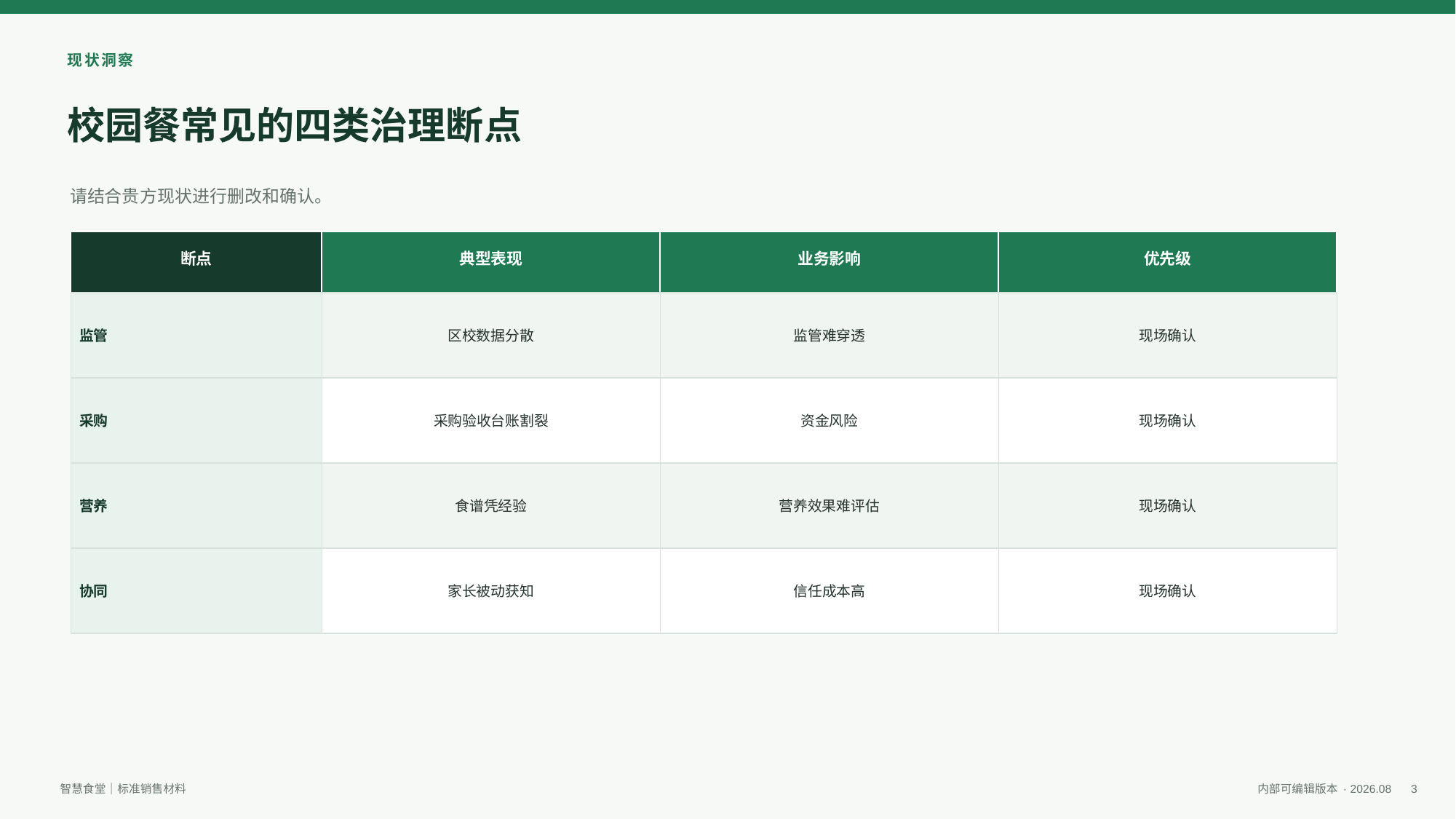

现状洞察
校园餐常见的四类治理断点
请结合贵方现状进行删改和确认。

断点
典型表现
业务影响
优先级

监管
区校数据分散
监管难穿透
现场确认

采购
采购验收台账割裂
资金风险
现场确认

营养
食谱凭经验
营养效果难评估
现场确认

协同
家长被动获知
信任成本高
现场确认
3